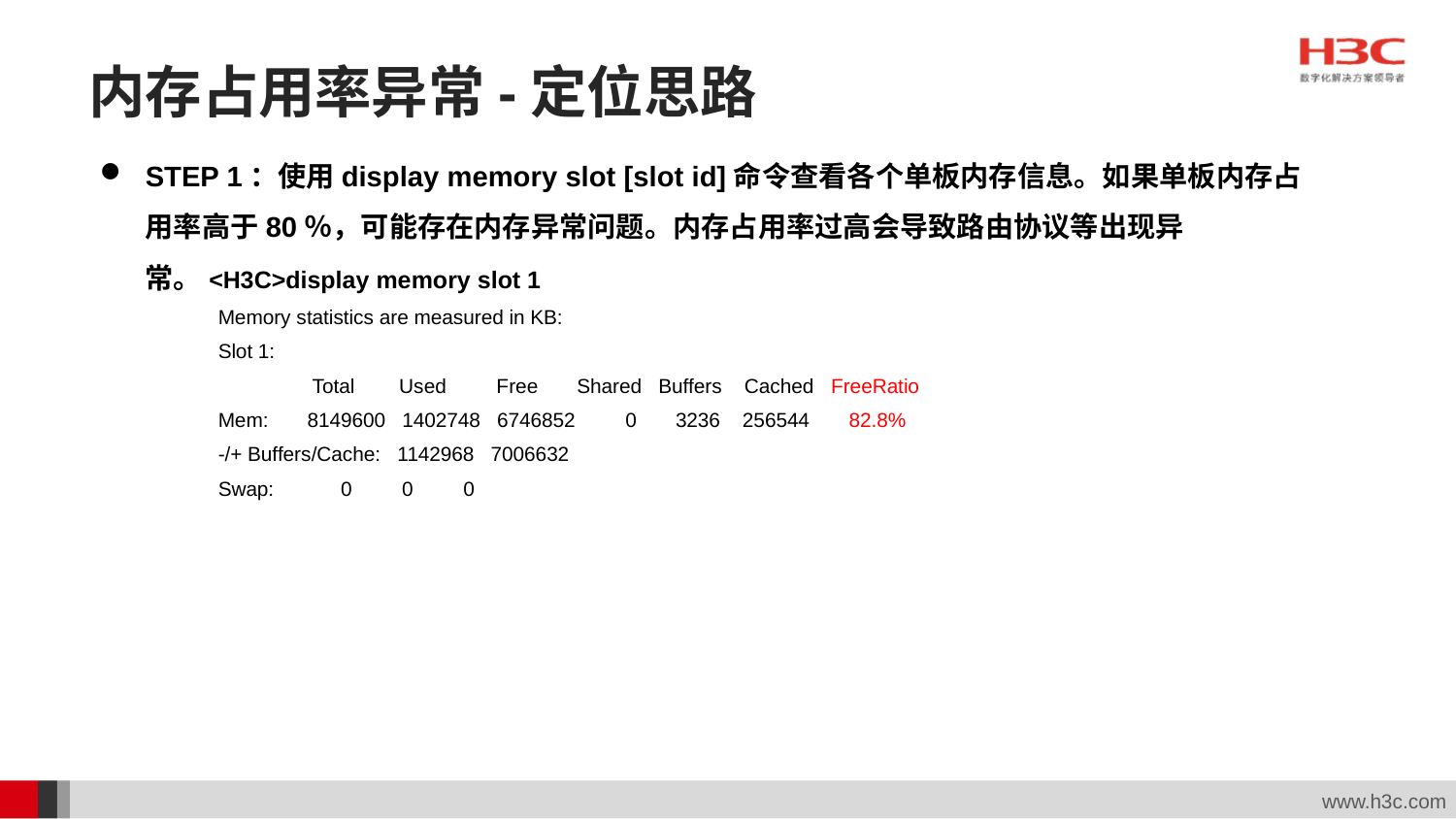

# 内存占用率异常-定位思路
STEP 1：使用display memory slot [slot id]命令查看各个单板内存信息。如果单板内存占用率高于80％，可能存在内存异常问题。内存占用率过高会导致路由协议等出现异常。<H3C>display memory slot 1
	Memory statistics are measured in KB:
	Slot 1:
                         Total        Used         Free       Shared   Buffers    Cached   FreeRatio
	Mem:       8149600   1402748   6746852         0       3236    256544       82.8%
	-/+ Buffers/Cache:   1142968   7006632
	Swap:            0         0         0